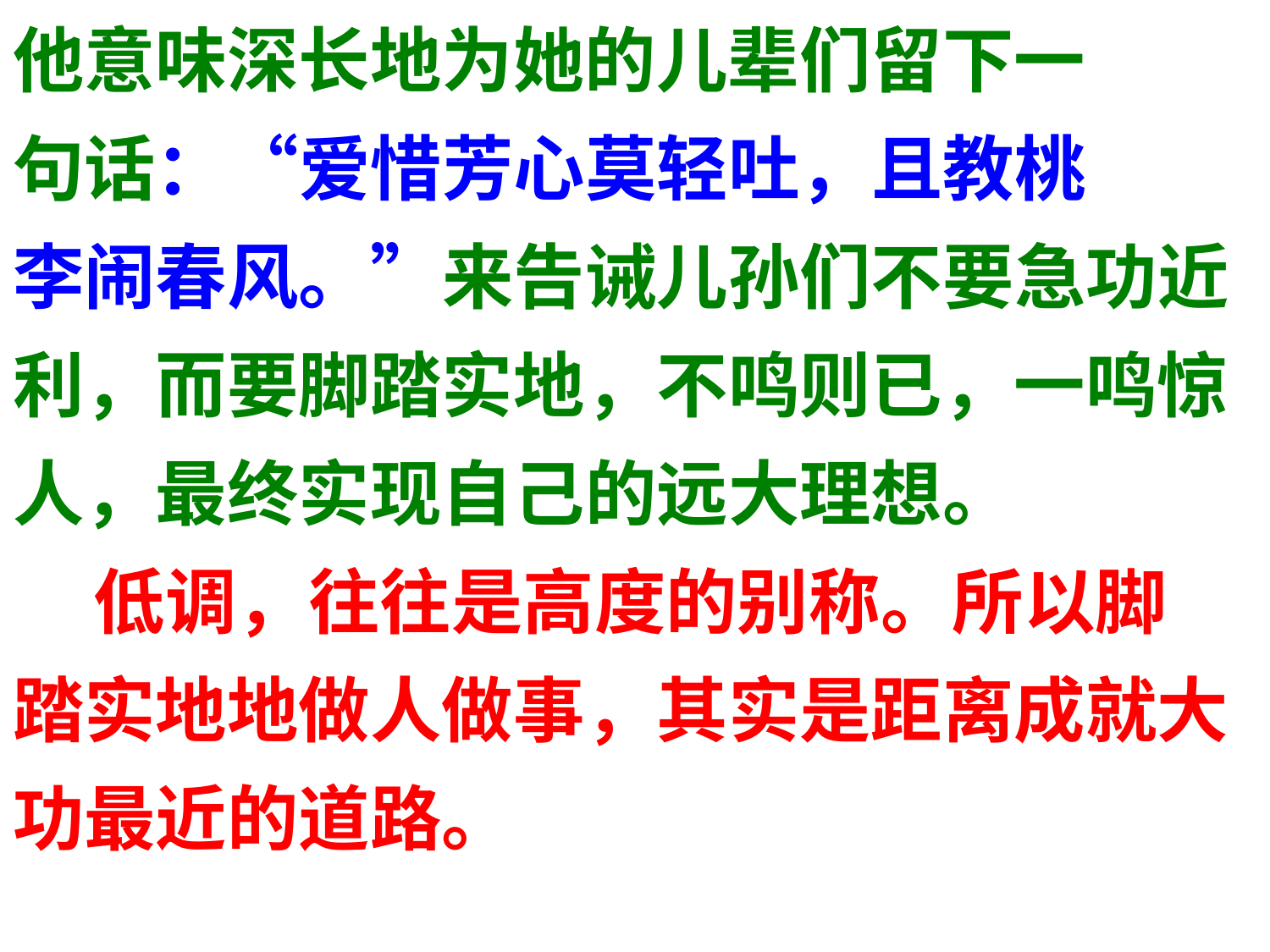

他意味深长地为她的儿辈们留下一
句话：“爱惜芳心莫轻吐，且教桃
李闹春风。”来告诫儿孙们不要急功近
利，而要脚踏实地，不鸣则已，一鸣惊
人，最终实现自己的远大理想。
    低调，往往是高度的别称。所以脚
踏实地地做人做事，其实是距离成就大
功最近的道路。